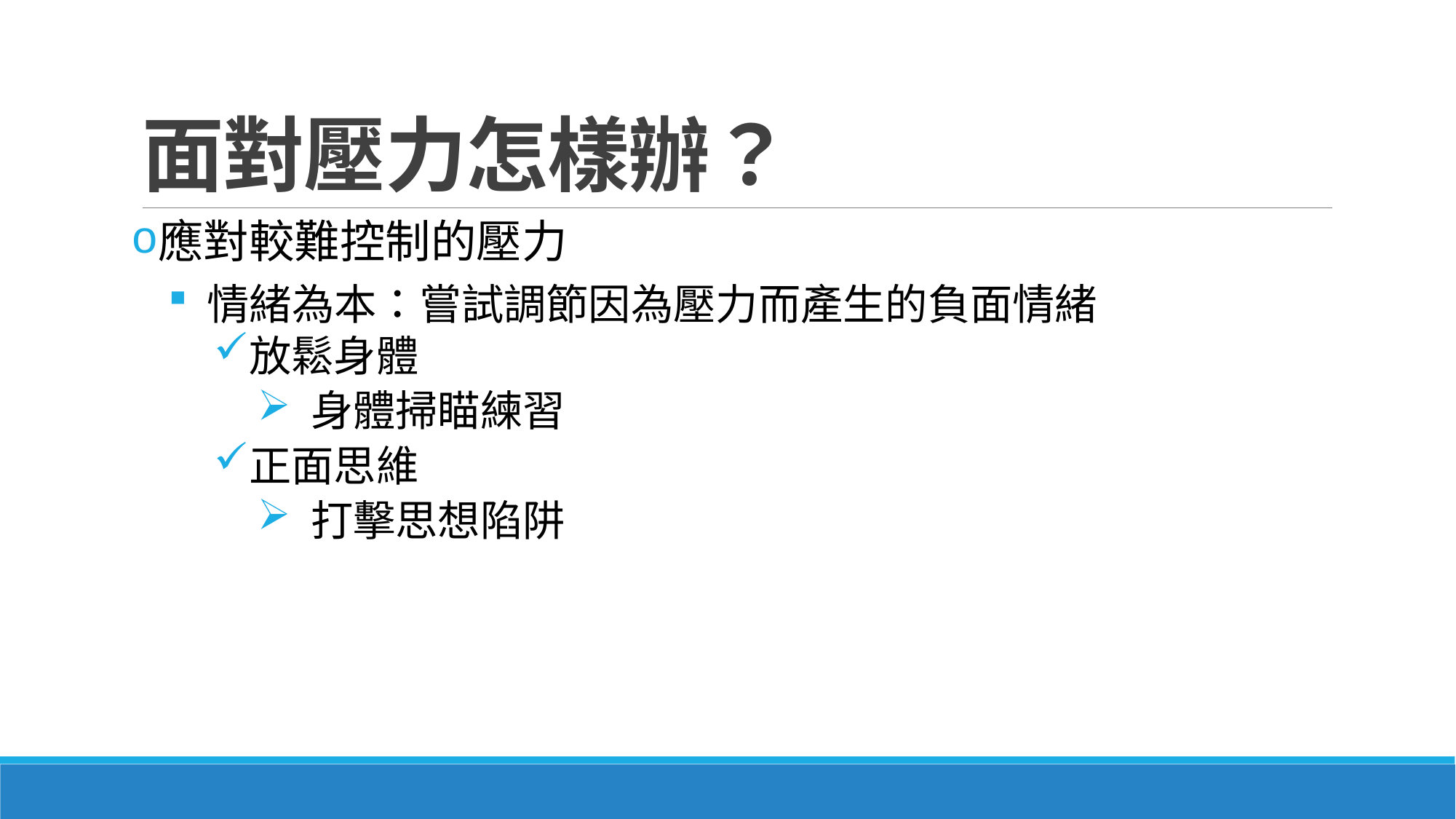

# 面對壓力怎樣辦？
應對較難控制的壓力
 情緒為本：嘗試調節因為壓力而產生的負面情緒
放鬆身體
 身體掃瞄練習
正面思維
 打擊思想陷阱